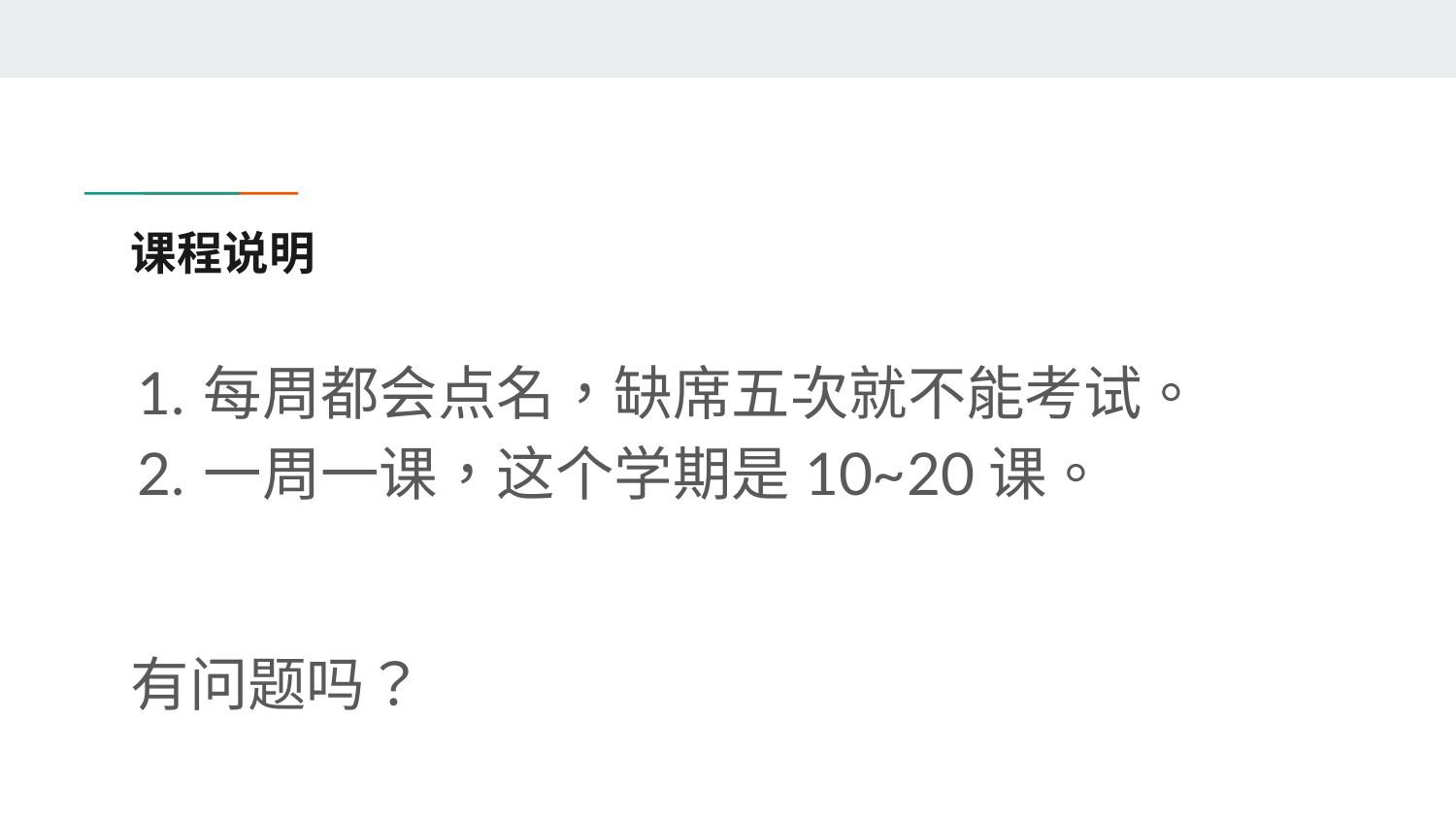

# 课程说明
每周都会点名，缺席五次就不能考试。
一周一课，这个学期是10~20课。

有问题吗？